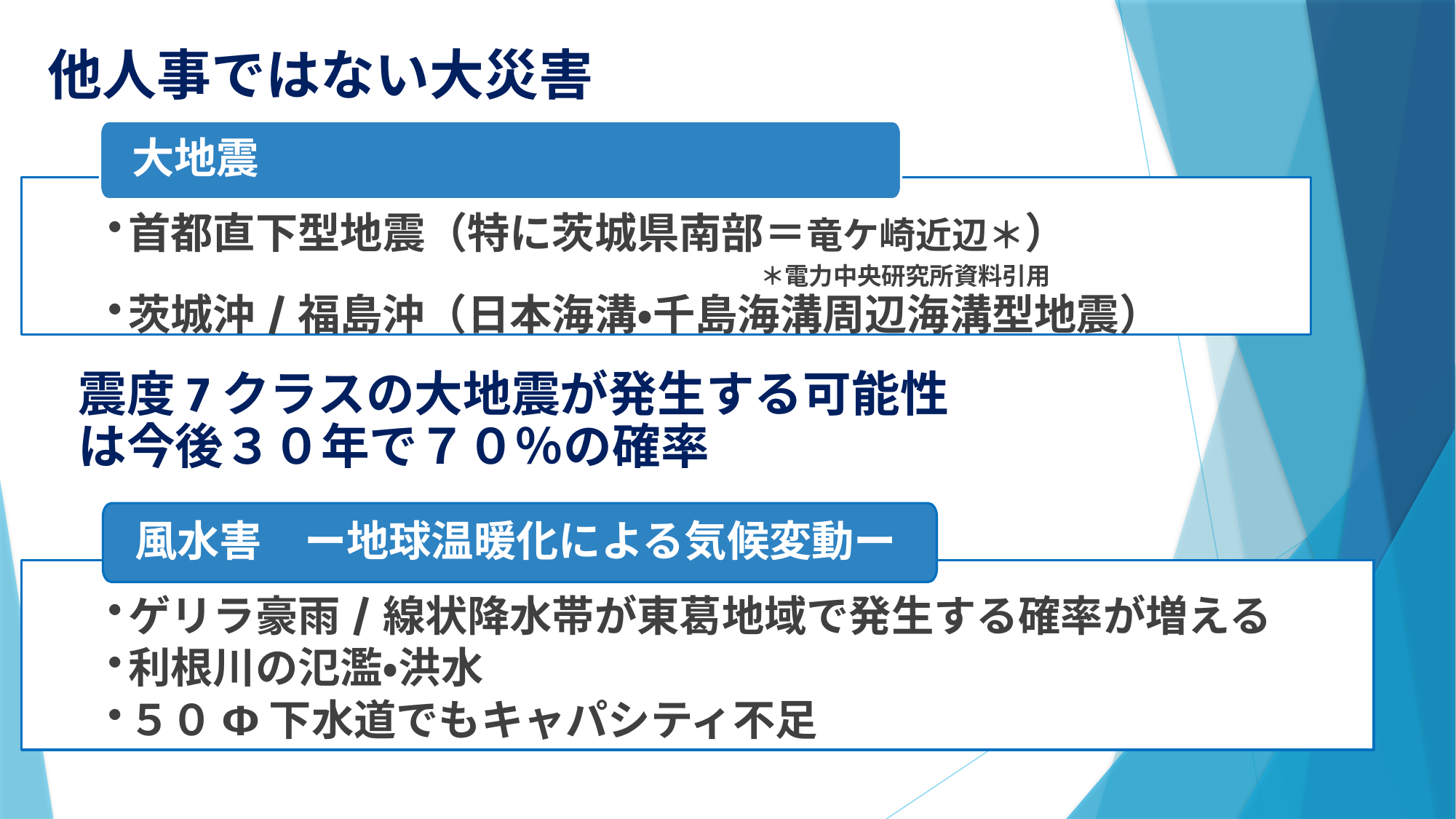

# 他人事ではない大災害
大地震
首都直下型地震（特に茨城県南部＝竜ケ崎近辺＊）
　　　　　　　　　　　　　　　　　　　　　　　　　　　＊電力中央研究所資料引用
茨城沖/福島沖（日本海溝・千島海溝周辺海溝型地震）
震度7クラスの大地震が発生する可能性は今後３０年で７０％の確率
風水害　ー地球温暖化による気候変動ー
ゲリラ豪雨/線状降水帯が東葛地域で発生する確率が増える
利根川の氾濫・洪水
５０Φ下水道でもキャパシティ不足